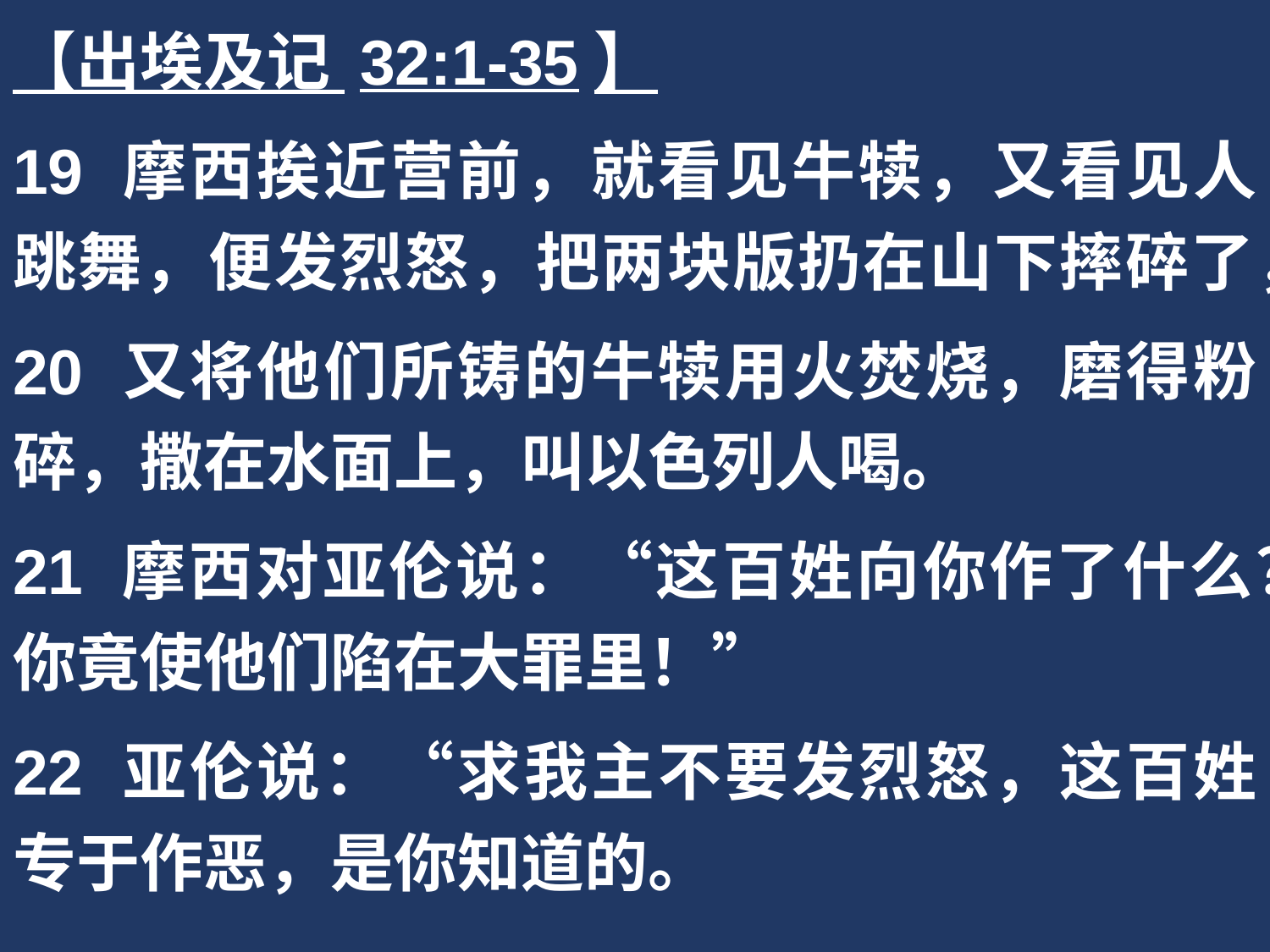

【出埃及记 32:1-35】
19 摩西挨近营前，就看见牛犊，又看见人跳舞，便发烈怒，把两块版扔在山下摔碎了，
20 又将他们所铸的牛犊用火焚烧，磨得粉碎，撒在水面上，叫以色列人喝。
21 摩西对亚伦说：“这百姓向你作了什么？你竟使他们陷在大罪里！”
22 亚伦说：“求我主不要发烈怒，这百姓专于作恶，是你知道的。